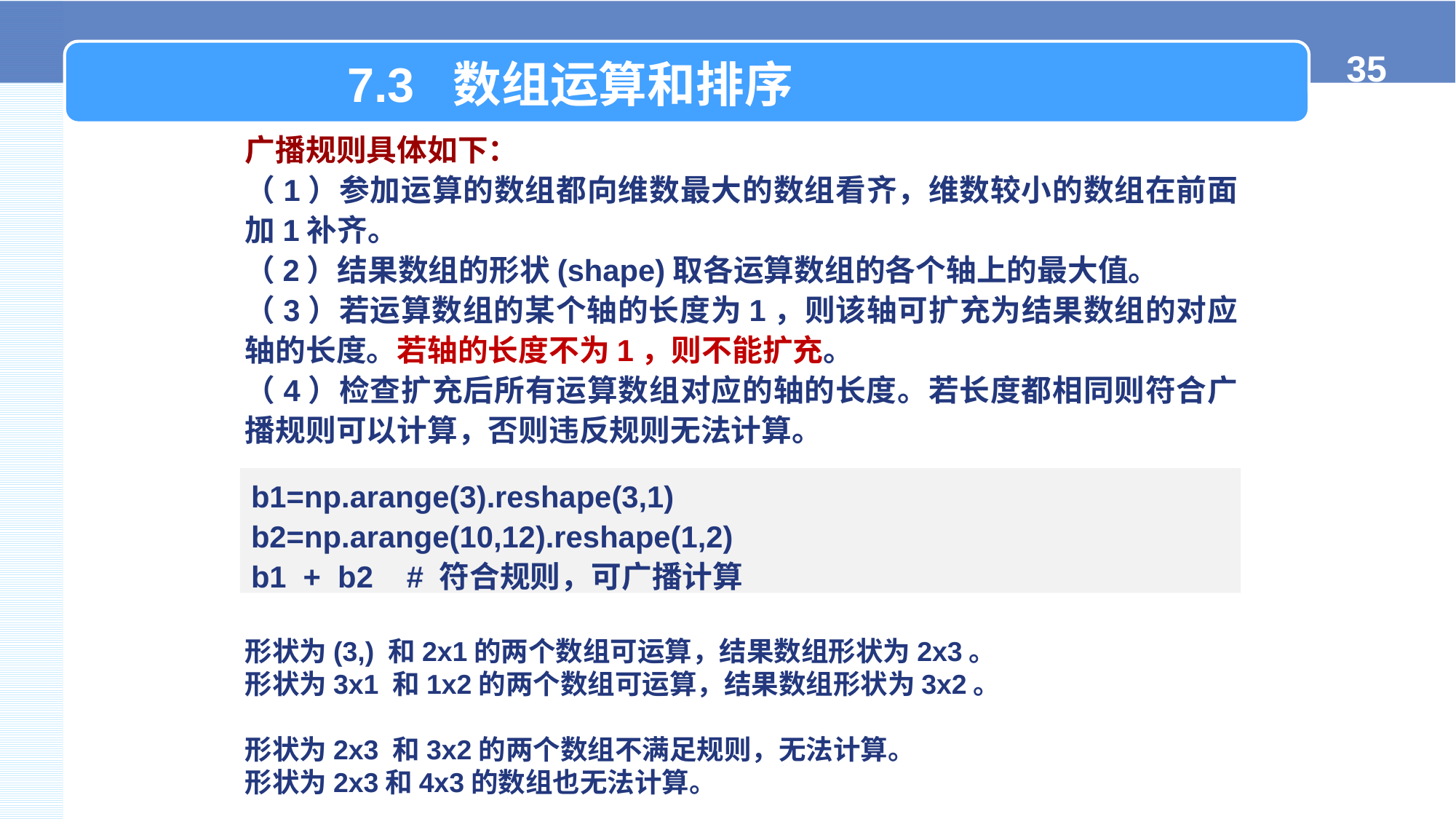

7.3  数组运算和排序
广播规则具体如下：
（1）参加运算的数组都向维数最大的数组看齐，维数较小的数组在前面加1补齐。
（2）结果数组的形状(shape)取各运算数组的各个轴上的最大值。
（3）若运算数组的某个轴的长度为1，则该轴可扩充为结果数组的对应轴的长度。若轴的长度不为1，则不能扩充。
（4）检查扩充后所有运算数组对应的轴的长度。若长度都相同则符合广播规则可以计算，否则违反规则无法计算。

b1=np.arange(3).reshape(3,1)
b2=np.arange(10,12).reshape(1,2)
b1  +  b2    # 符合规则，可广播计算
形状为(3,) 和2x1的两个数组可运算，结果数组形状为2x3。
形状为3x1 和1x2的两个数组可运算，结果数组形状为3x2。

形状为2x3 和3x2的两个数组不满足规则，无法计算。
形状为2x3和4x3的数组也无法计算。